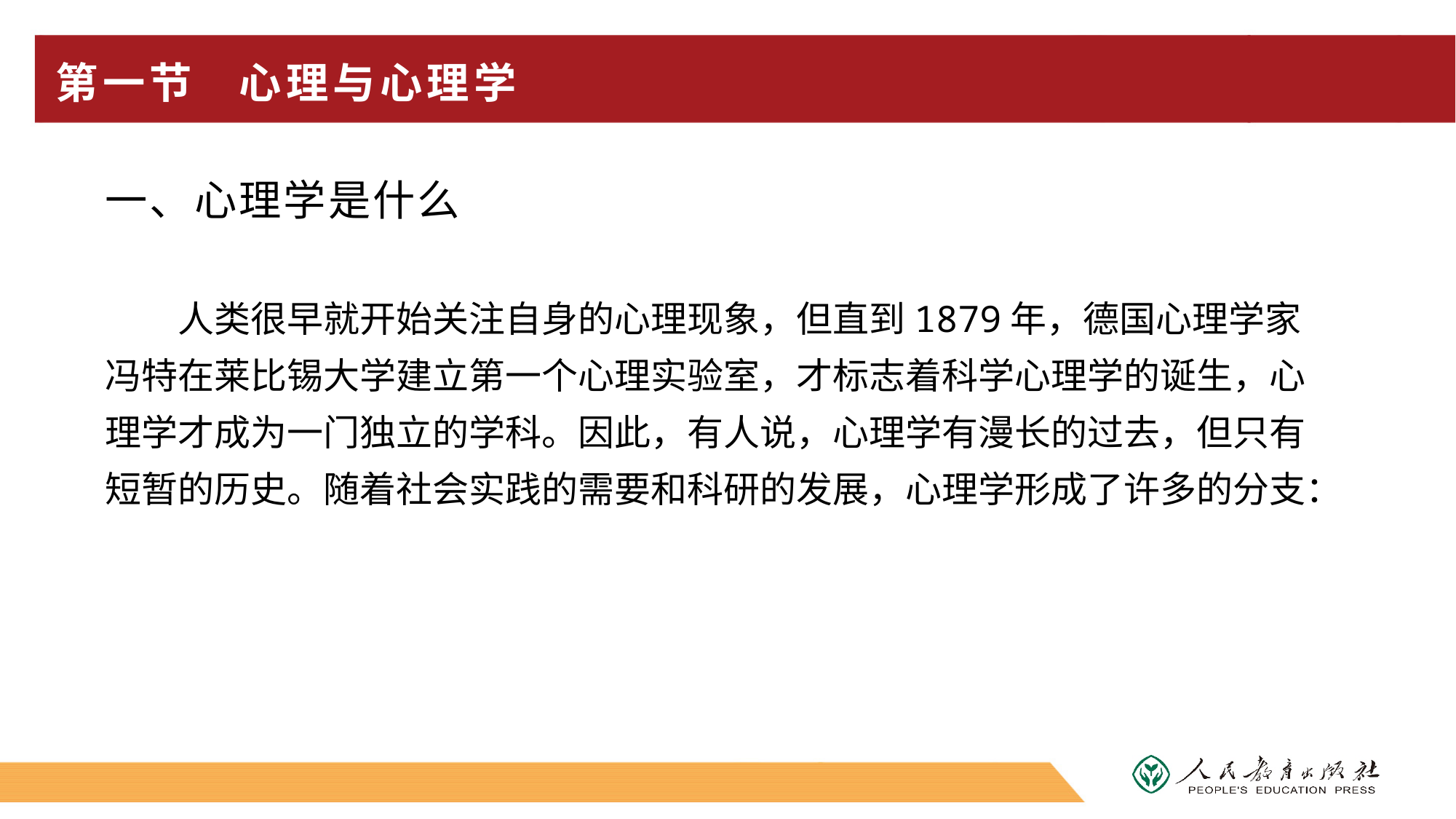

# 第一节   心理与心理学
一、心理学是什么
人类很早就开始关注自身的心理现象，但直到1879年，德国心理学家冯特在莱比锡大学建立第一个心理实验室，才标志着科学心理学的诞生，心理学才成为一门独立的学科。因此，有人说，心理学有漫长的过去，但只有短暂的历史。随着社会实践的需要和科研的发展，心理学形成了许多的分支：